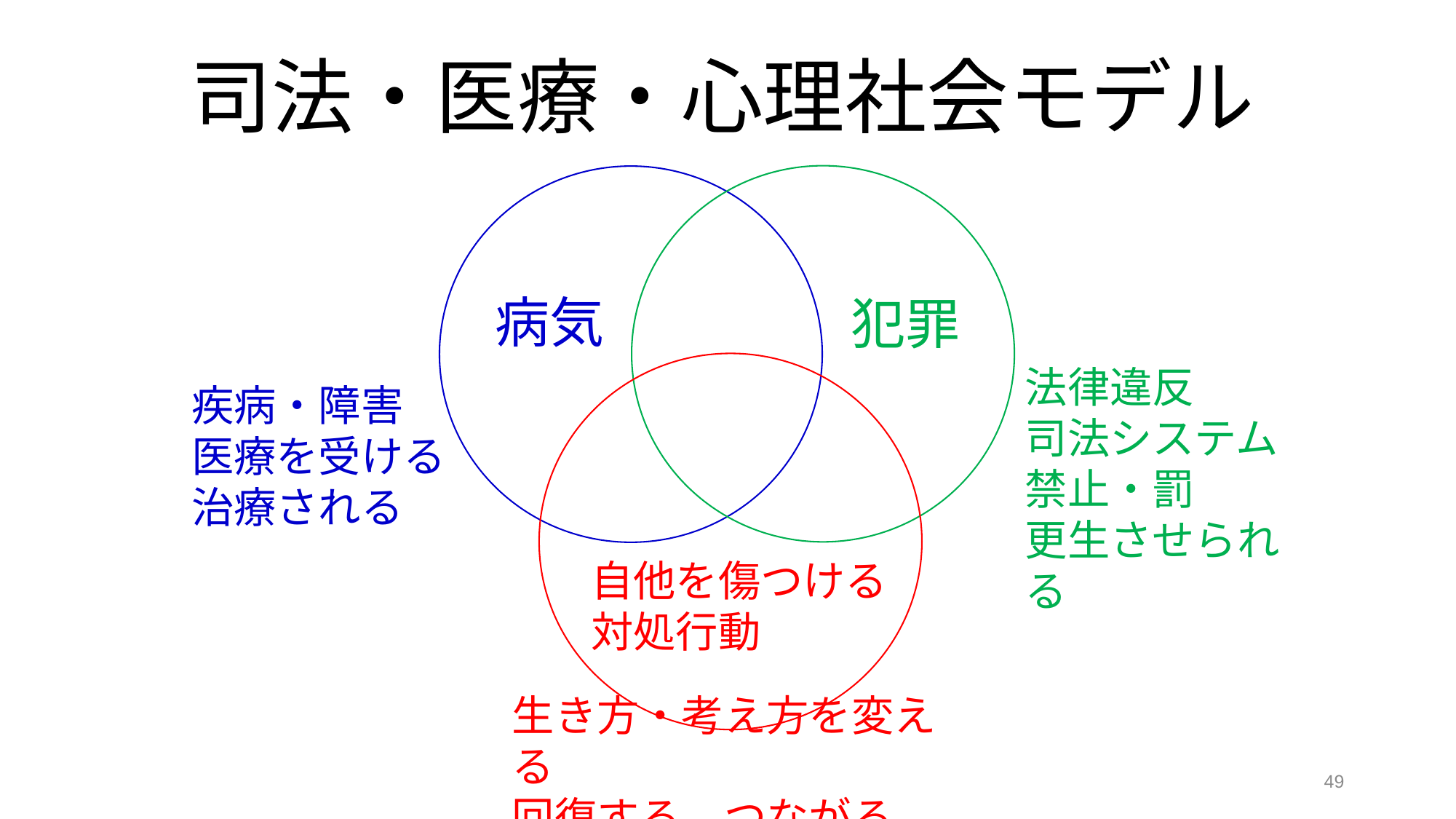

司法・医療・心理社会モデル

病気
犯罪
自他を傷つける
対処行動
法律違反
司法システム
禁止・罰
更生させられる
疾病・障害
医療を受ける
治療される
生き方・考え方を変える
回復する　つながる
49